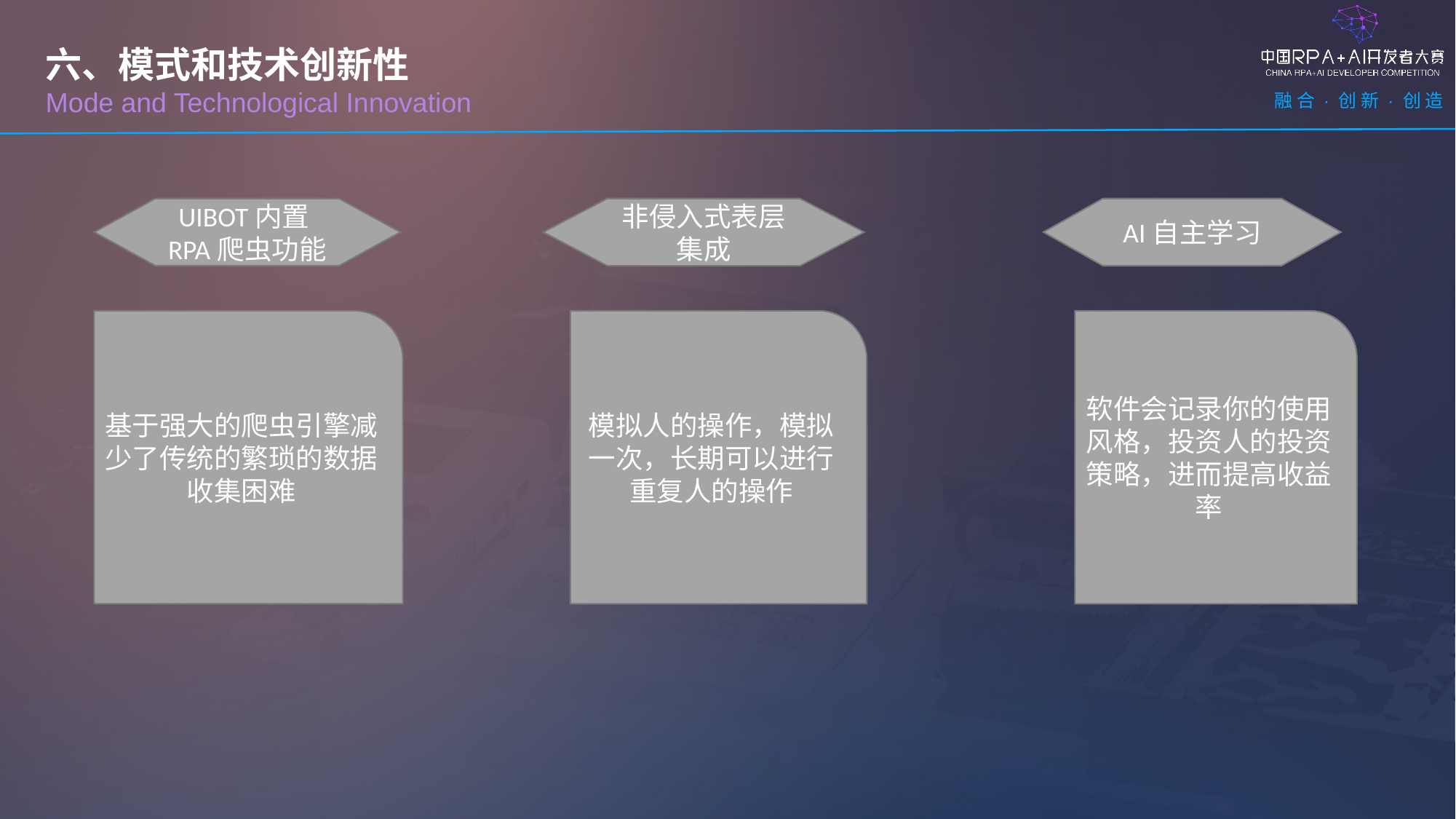

六、模式和技术创新性
Mode and Technological Innovation
UIBOT内置RPA爬虫功能
非侵入式表层集成
AI自主学习
基于强大的爬虫引擎减少了传统的繁琐的数据收集困难
模拟人的操作，模拟一次，长期可以进行重复人的操作
软件会记录你的使用风格，投资人的投资策略，进而提高收益率